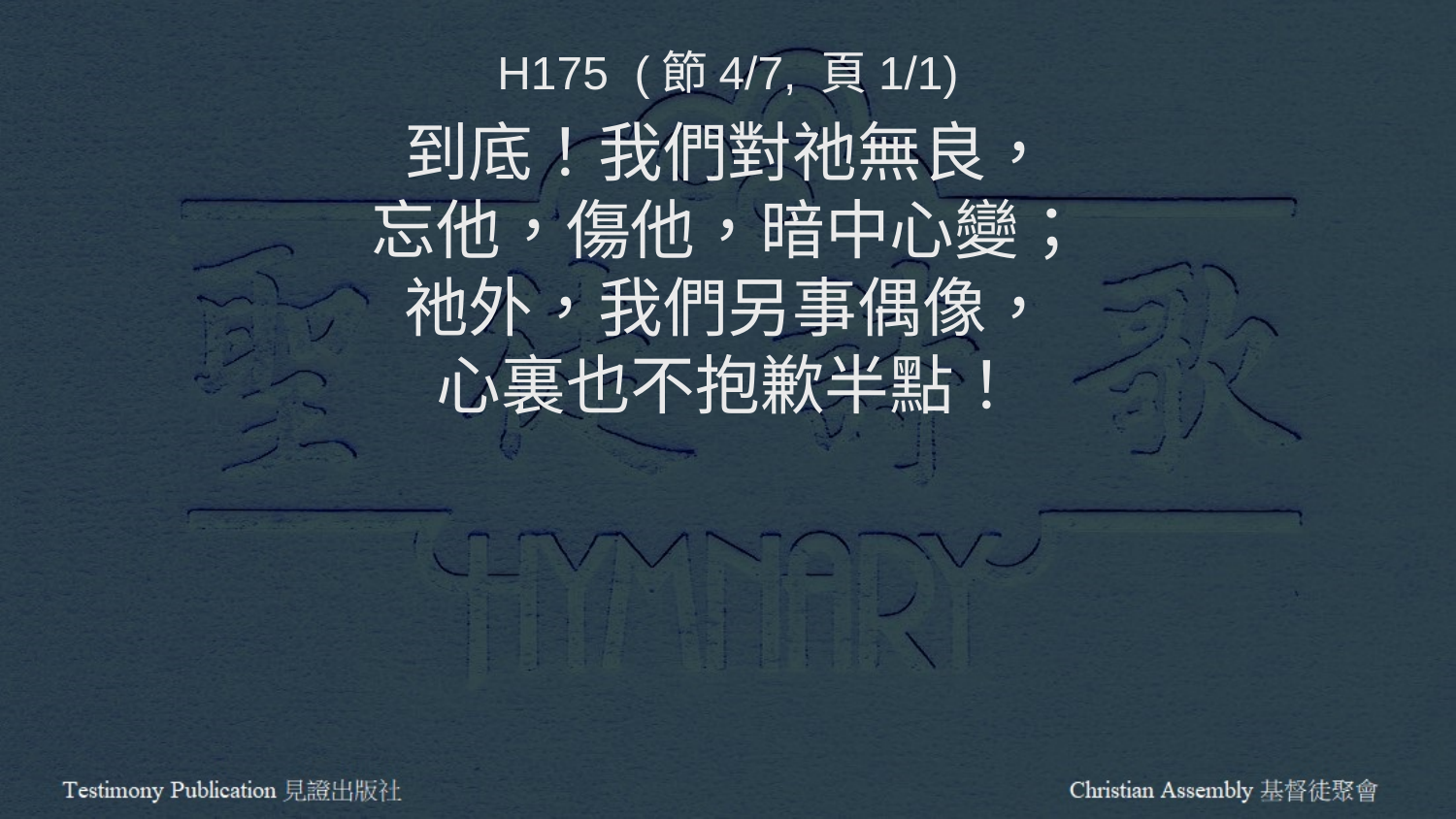

H175  (節4/7, 頁1/1)
到底！我們對祂無良，
忘他，傷他，暗中心變；
祂外，我們另事偶像，
心裏也不抱歉半點！